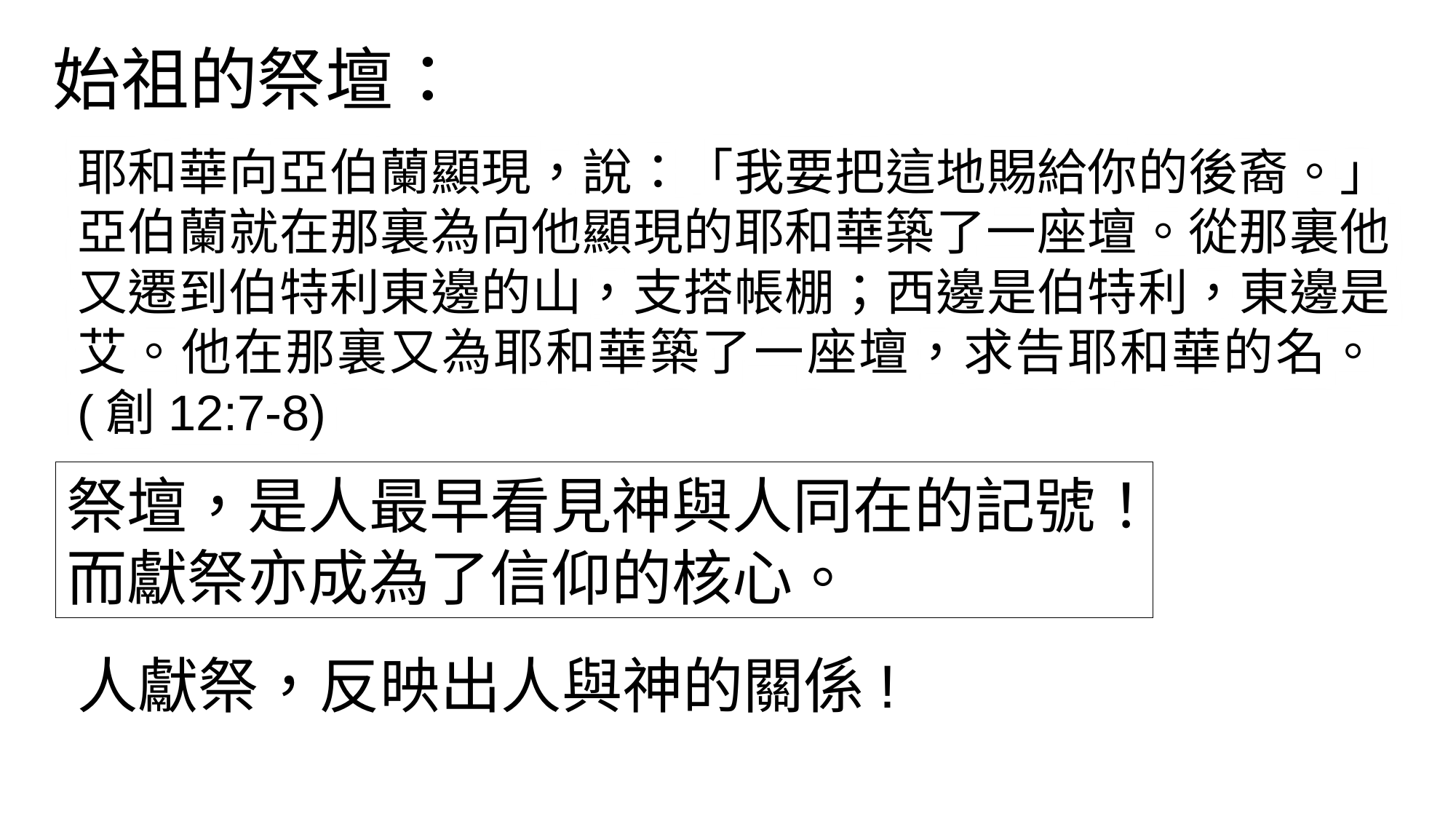

始祖的祭壇：
耶和華向亞伯蘭顯現，說：「我要把這地賜給你的後裔。」亞伯蘭就在那裏為向他顯現的耶和華築了一座壇。從那裏他又遷到伯特利東邊的山，支搭帳棚；西邊是伯特利，東邊是艾。他在那裏又為耶和華築了一座壇，求告耶和華的名。(創12:7-8)
祭壇，是人最早看見神與人同在的記號！
而獻祭亦成為了信仰的核心。
人獻祭，反映出人與神的關係!